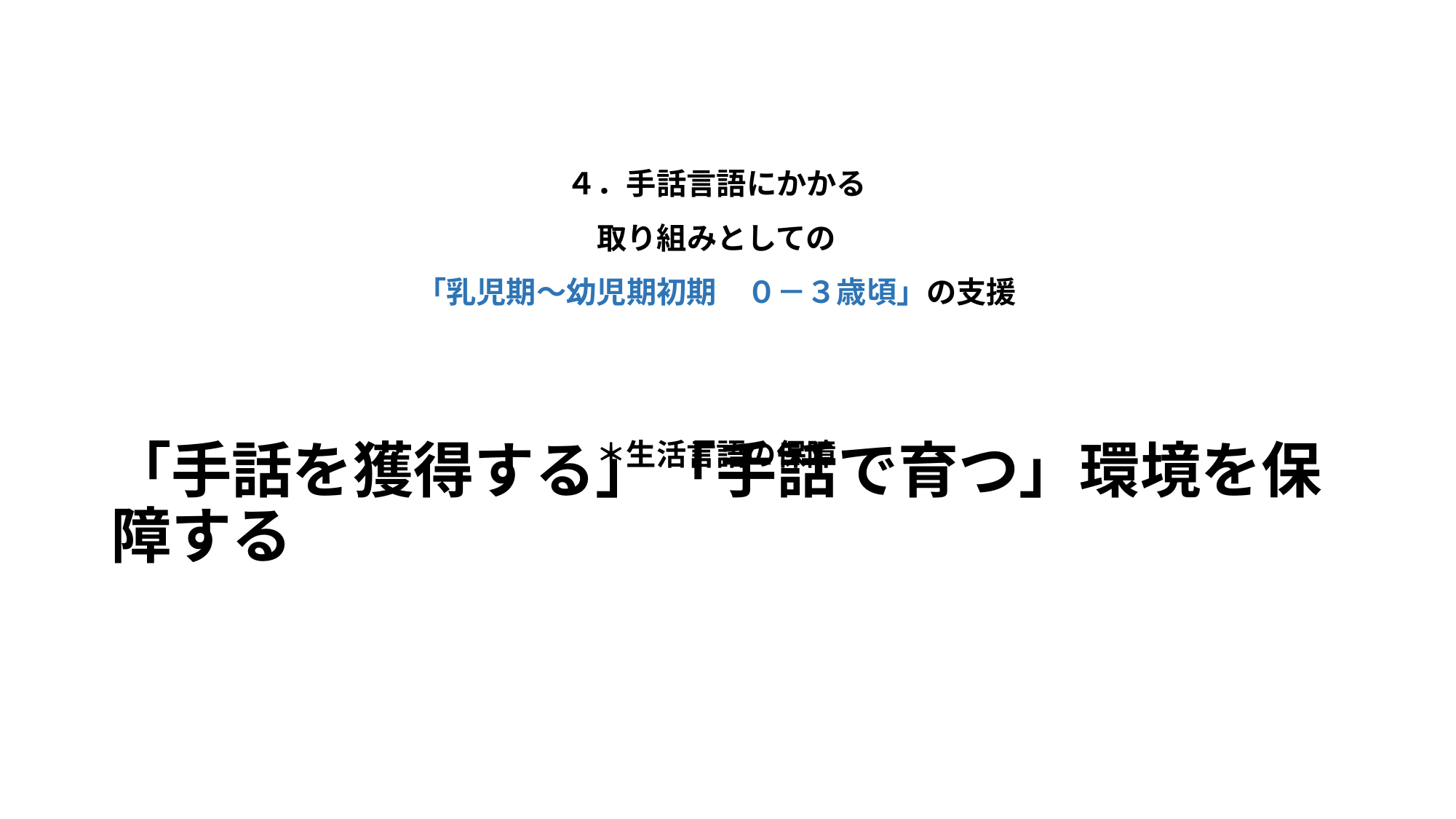

# ４．手話言語にかかる 取り組みとしての 「乳児期～幼児期初期　０－３歳頃」の支援 ＊生活言語の保障
「手話を獲得する」「手話で育つ」環境を保障する